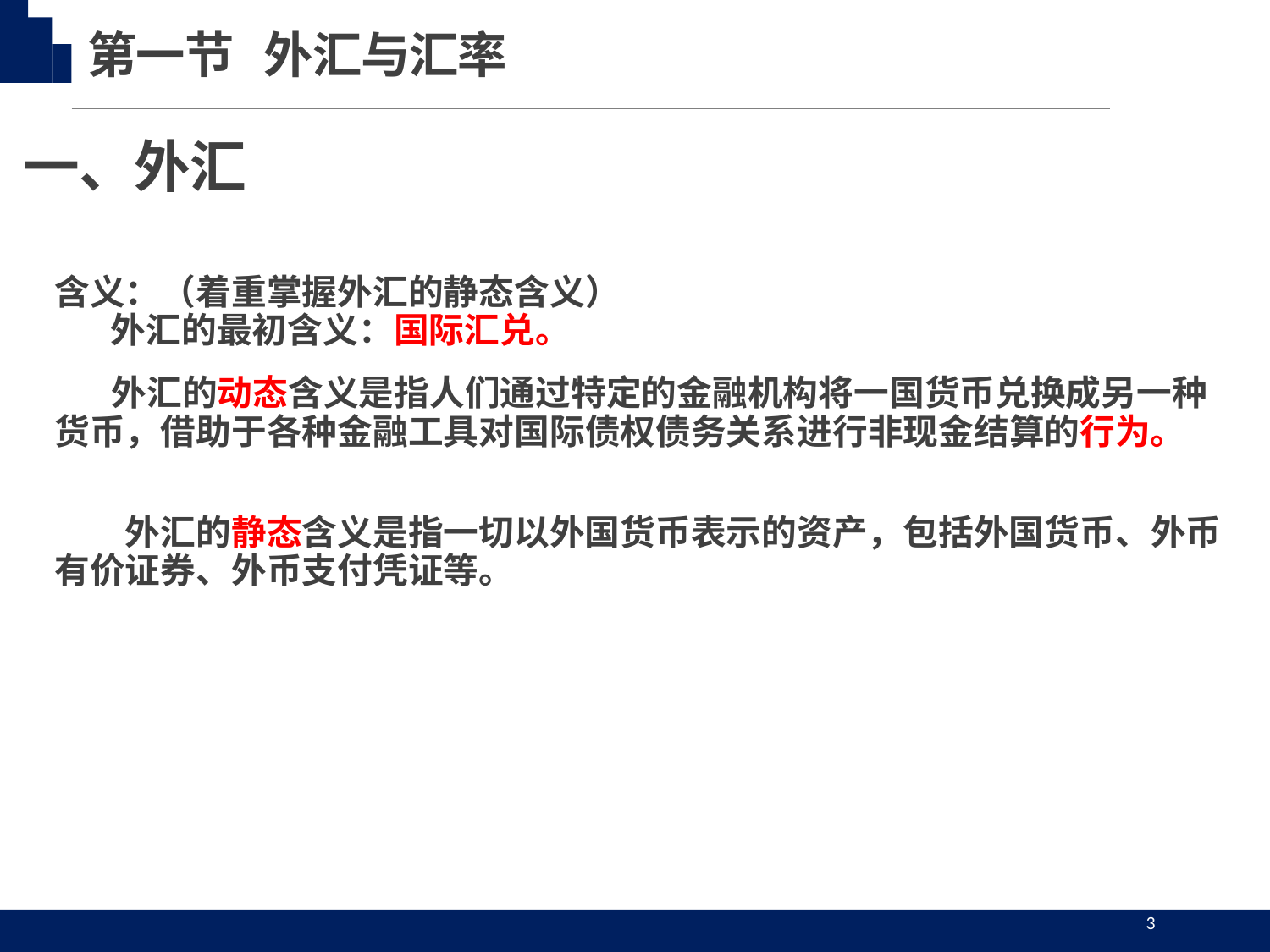

第一节   外汇与汇率
一、外汇

含义：（着重掌握外汇的静态含义）
       外汇的最初含义：国际汇兑。
      外汇的动态含义是指人们通过特定的金融机构将一国货币兑换成另一种货币，借助于各种金融工具对国际债权债务关系进行非现金结算的行为。
　　外汇的静态含义是指一切以外国货币表示的资产，包括外国货币、外币有价证券、外币支付凭证等。
3